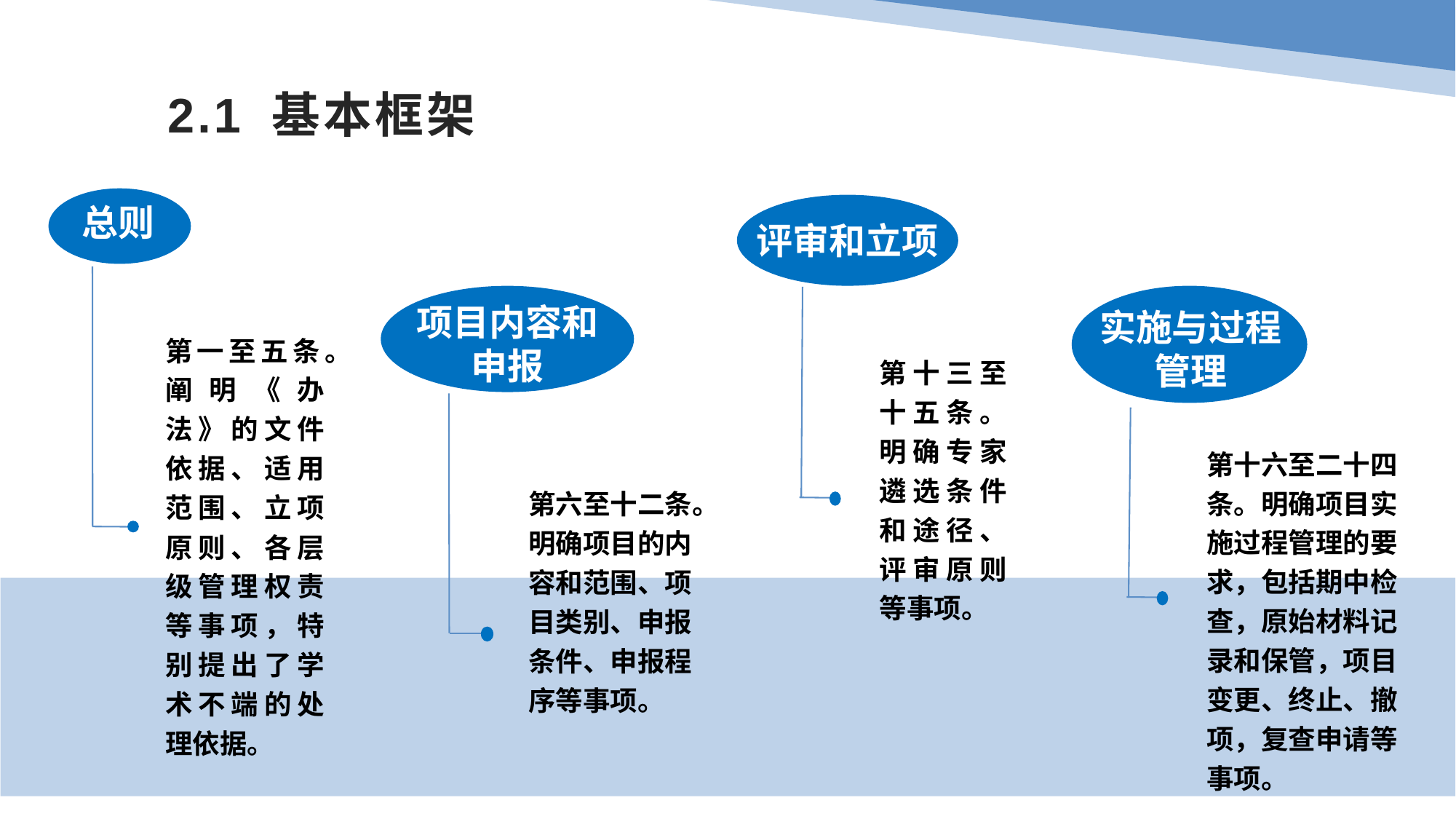

# 2.1 基本框架

总则

第一至五条。阐明《办法》的文件依据、适用范围、立项原则、各层级管理权责等事项，特别提出了学术不端的处理依据。

评审和立项

第十三至十五条。明确专家遴选条件和途径、评审原则等事项。

实施与过程管理

第十六至二十四条。明确项目实施过程管理的要求，包括期中检查，原始材料记录和保管，项目变更、终止、撤项，复查申请等事项。

项目内容和申报

第六至十二条。明确项目的内容和范围、项目类别、申报条件、申报程序等事项。